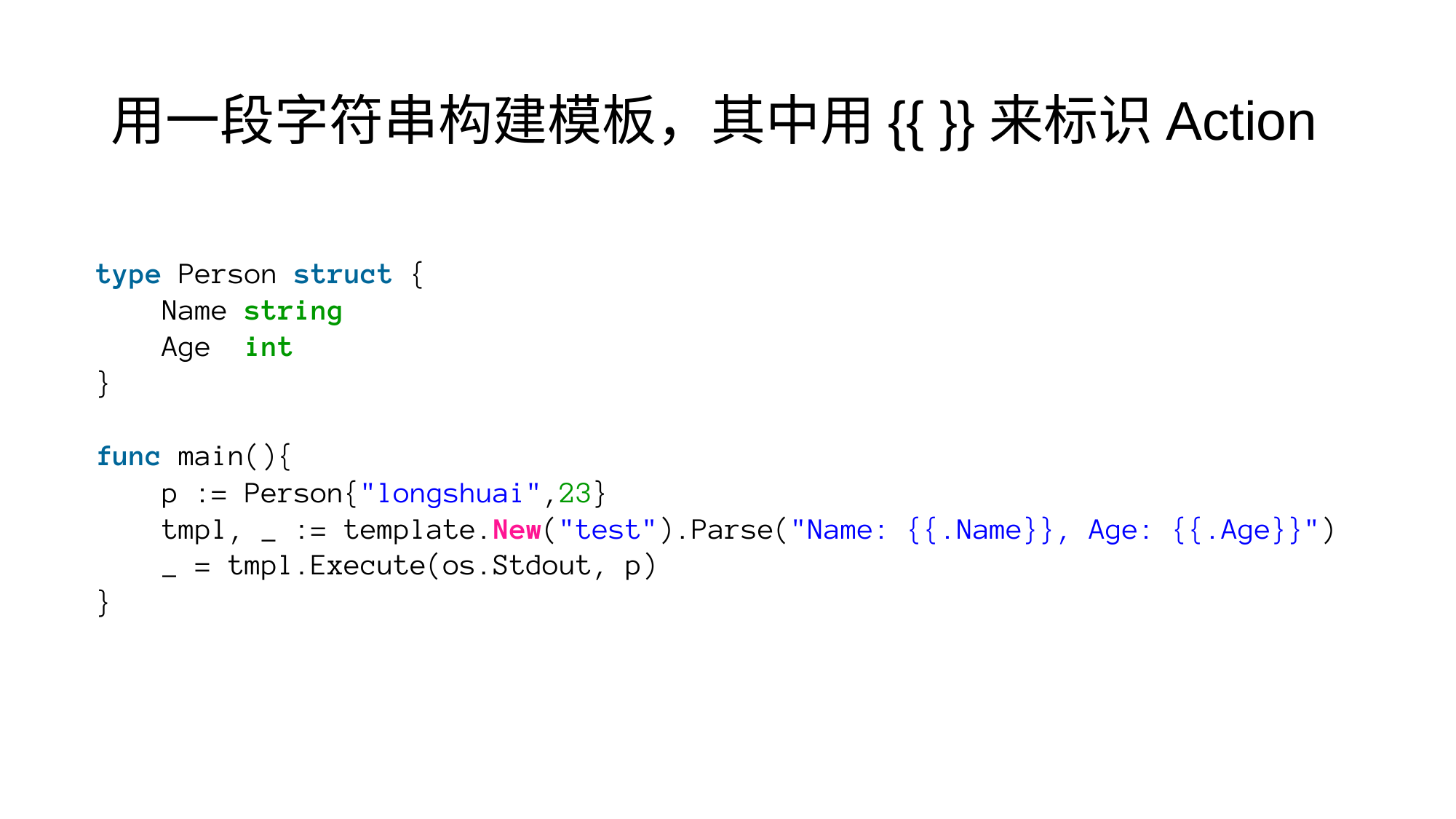

# 用一段字符串构建模板，其中用{{ }}来标识Action
type Person struct {
    Name string
    Age  int
}

func main(){
    p := Person{"longshuai",23}
    tmpl, _ := template.New("test").Parse("Name: {{.Name}}, Age: {{.Age}}")
    _ = tmpl.Execute(os.Stdout, p)
}